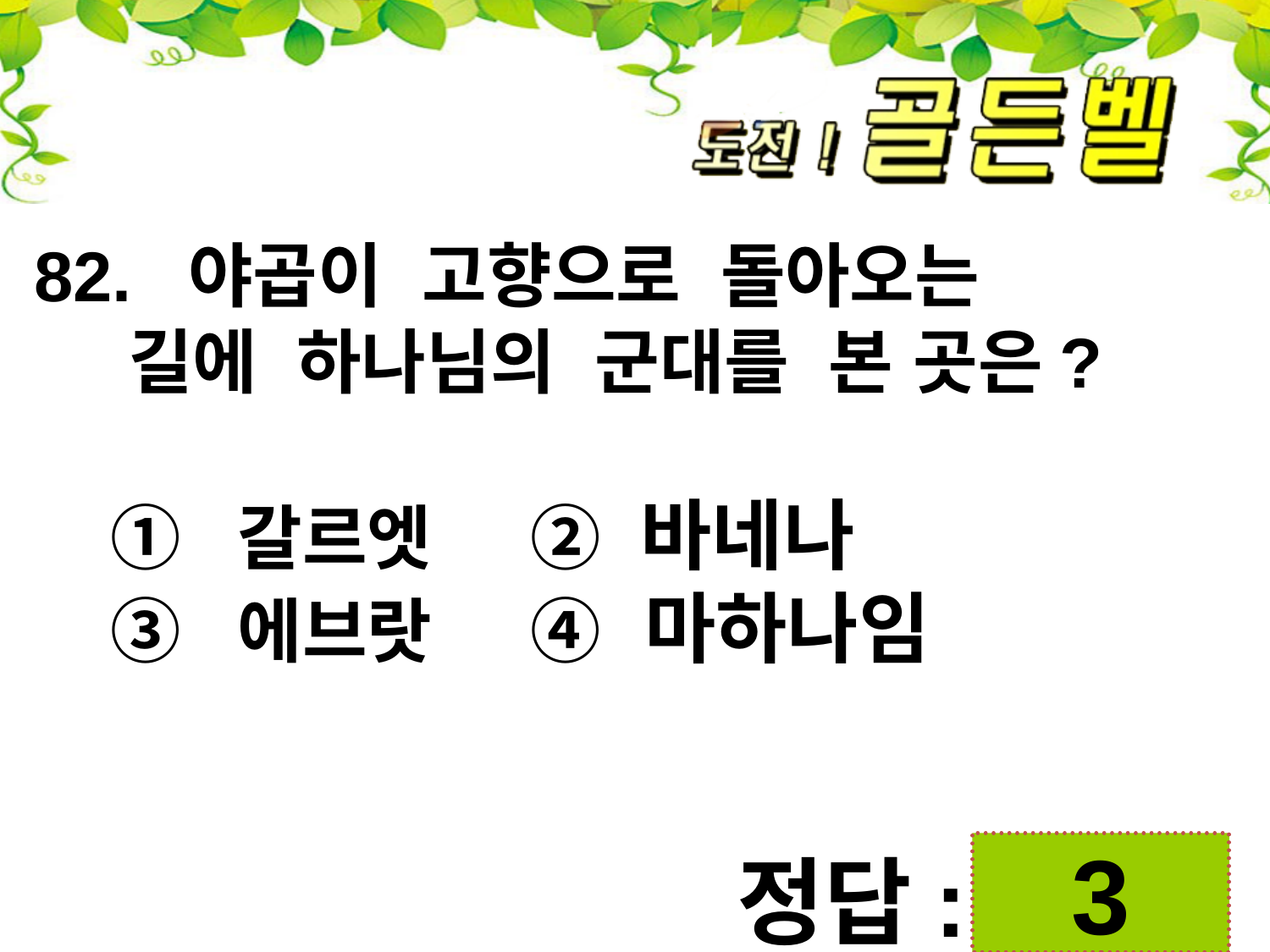

82.  야곱이  고향으로  돌아오는
     길에  하나님의  군대를  본 곳은?

     ①  갈르엣     ②  바네나
     ③  에브랏     ④  마하나임
 3
정답: